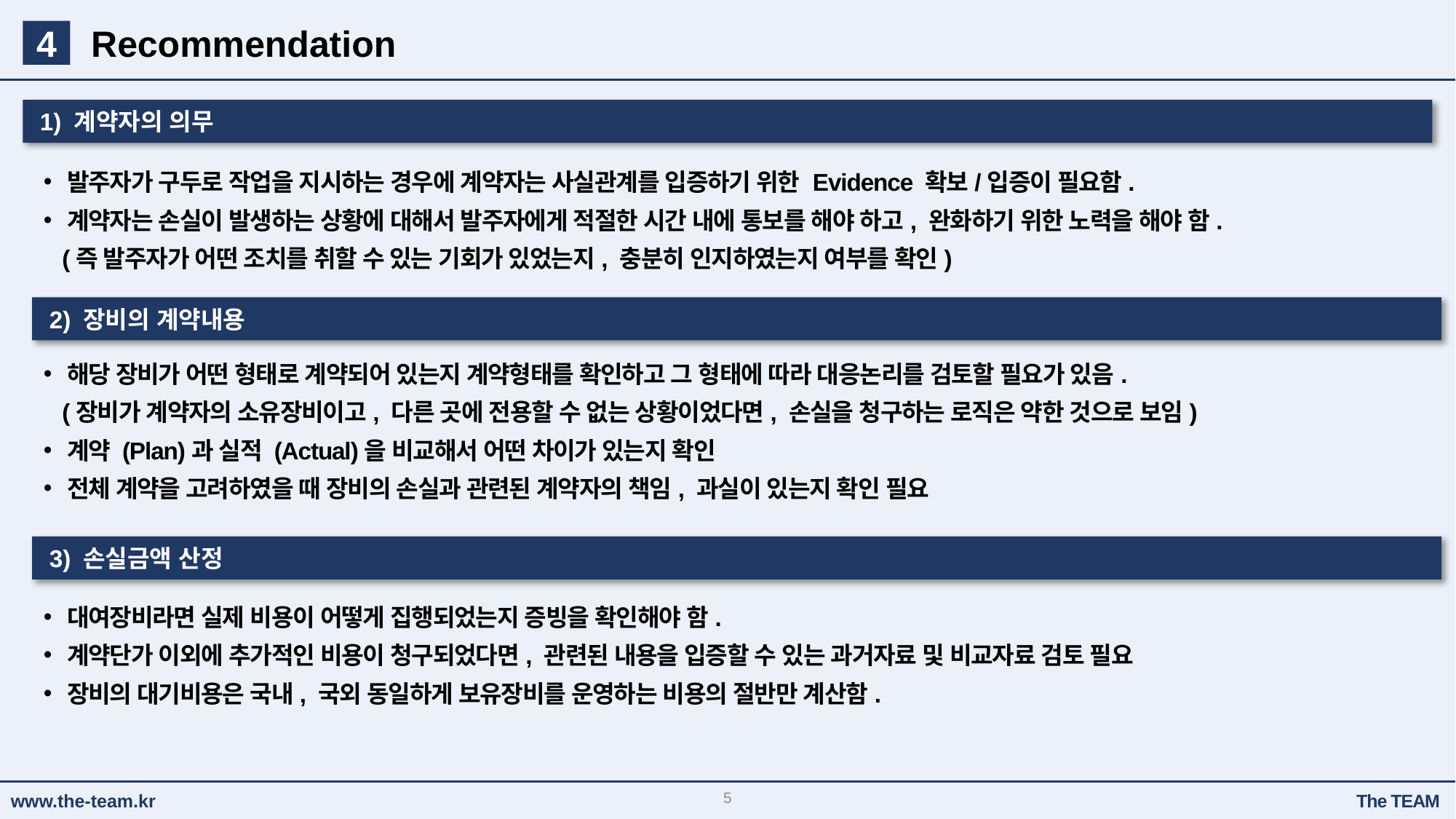

Recommendation
4
1) 계약자의 의무
발주자가 구두로 작업을 지시하는 경우에 계약자는 사실관계를 입증하기 위한 Evidence 확보/입증이 필요함.
계약자는 손실이 발생하는 상황에 대해서 발주자에게 적절한 시간 내에 통보를 해야 하고, 완화하기 위한 노력을 해야 함.
   (즉 발주자가 어떤 조치를 취할 수 있는 기회가 있었는지, 충분히 인지하였는지 여부를 확인)
2) 장비의 계약내용
해당 장비가 어떤 형태로 계약되어 있는지 계약형태를 확인하고 그 형태에 따라 대응논리를 검토할 필요가 있음.
   (장비가 계약자의 소유장비이고, 다른 곳에 전용할 수 없는 상황이었다면, 손실을 청구하는 로직은 약한 것으로 보임)
계약 (Plan)과 실적 (Actual)을 비교해서 어떤 차이가 있는지 확인
전체 계약을 고려하였을 때 장비의 손실과 관련된 계약자의 책임, 과실이 있는지 확인 필요

3) 손실금액 산정
대여장비라면 실제 비용이 어떻게 집행되었는지 증빙을 확인해야 함.
계약단가 이외에 추가적인 비용이 청구되었다면, 관련된 내용을 입증할 수 있는 과거자료 및 비교자료 검토 필요
장비의 대기비용은 국내, 국외 동일하게 보유장비를 운영하는 비용의 절반만 계산함.

5